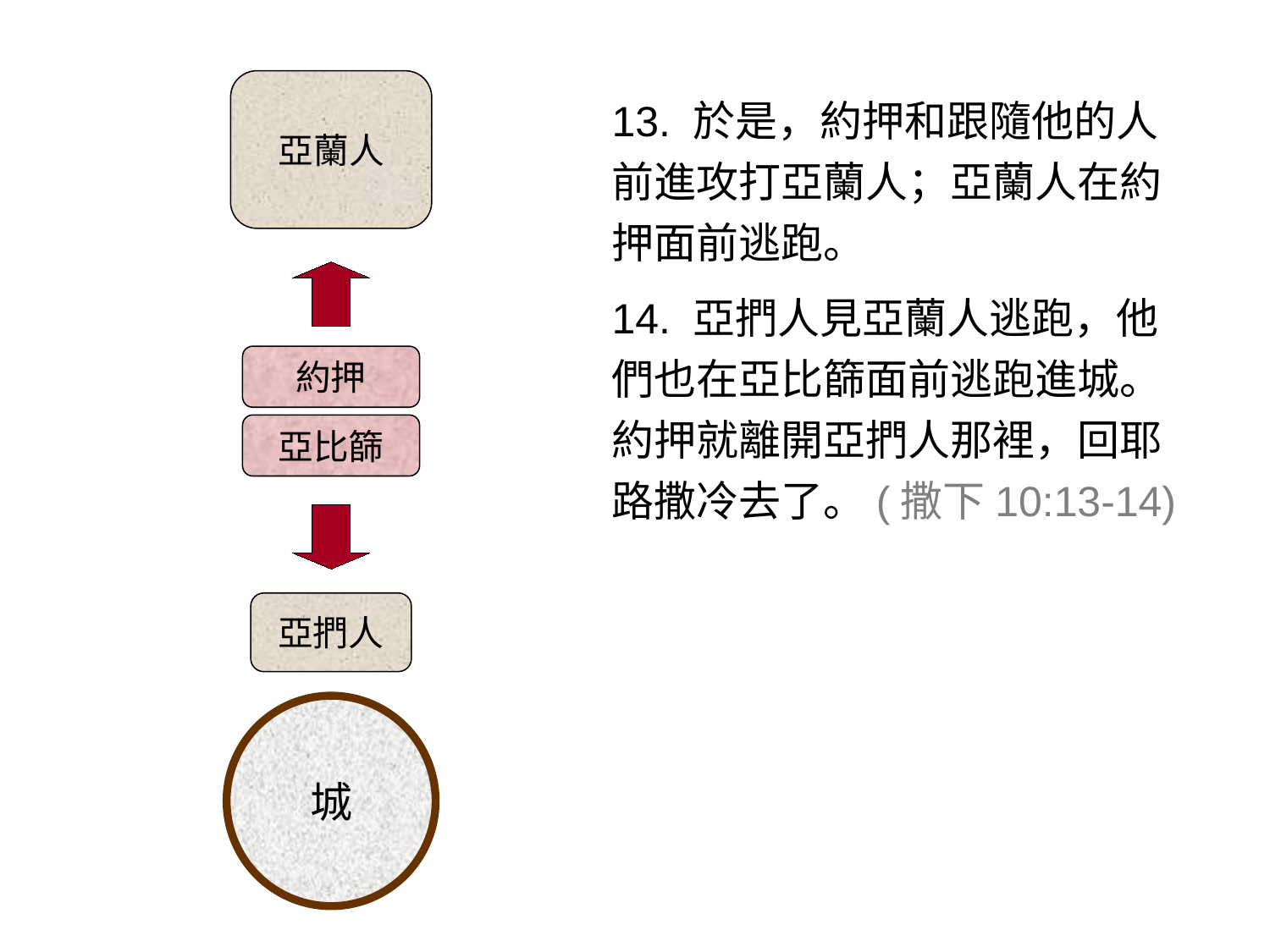

亞蘭人
13. 於是，約押和跟隨他的人前進攻打亞蘭人；亞蘭人在約押面前逃跑。
14. 亞捫人見亞蘭人逃跑，他們也在亞比篩面前逃跑進城。約押就離開亞捫人那裡，回耶路撒冷去了。(撒下10:13-14)

約押

亞比篩

亞捫人

城